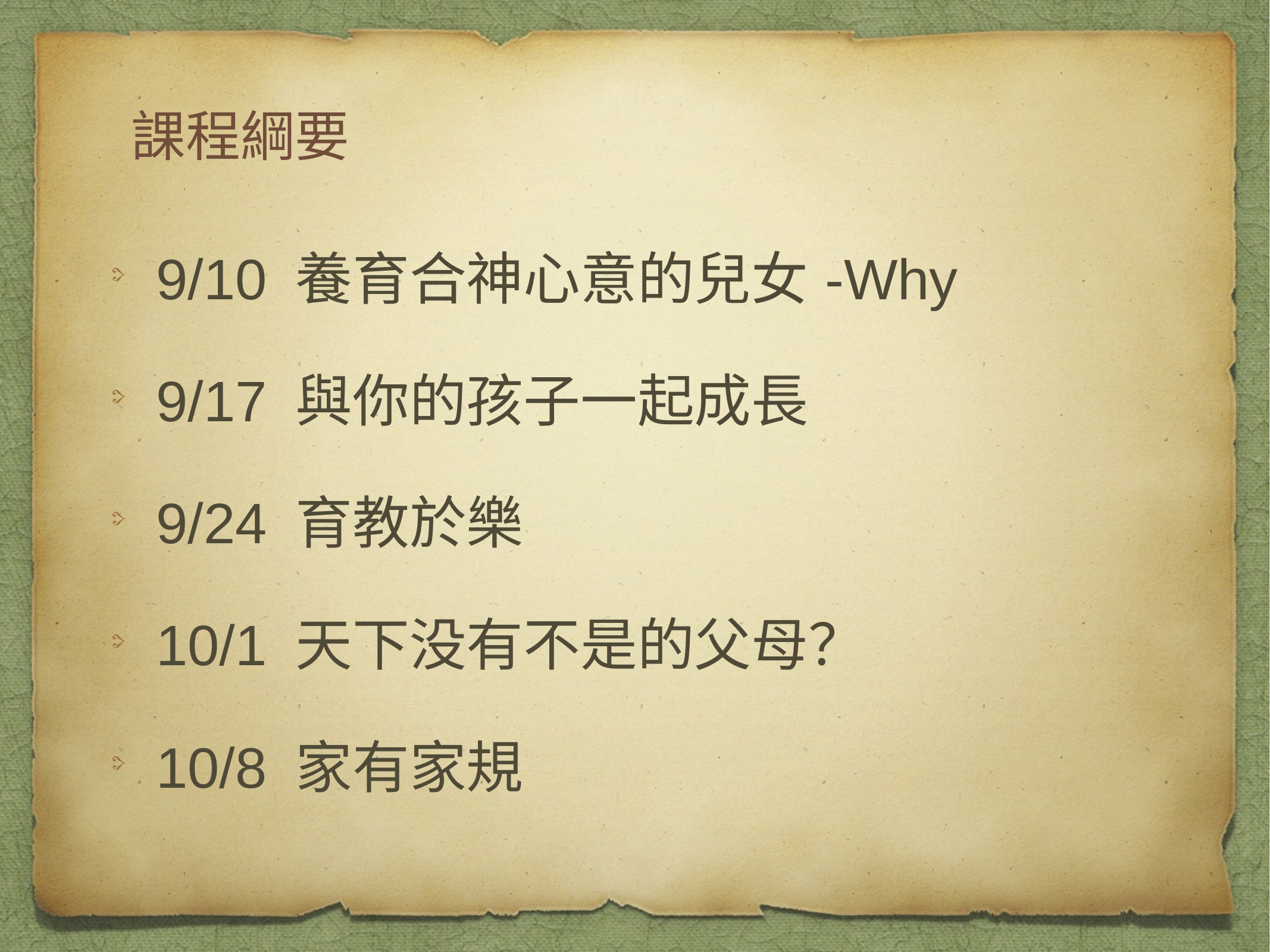

課程綱要
9/10 養育合神心意的兒女-Why
9/17 與你的孩子一起成長
9/24 育教於樂
10/1 天下没有不是的父母？
10/8 家有家規